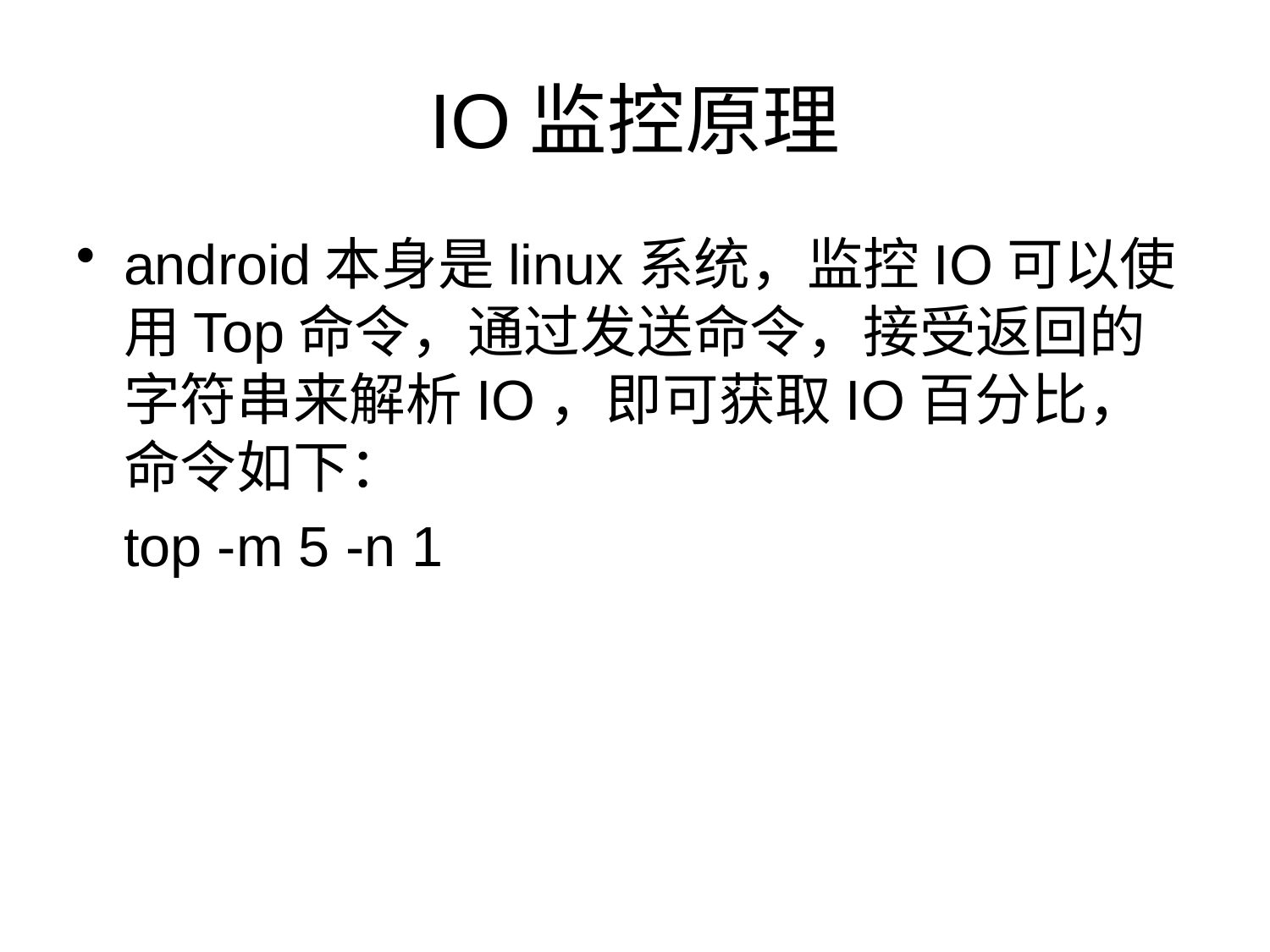

# IO监控原理
android本身是linux系统，监控IO可以使用Top命令，通过发送命令，接受返回的字符串来解析IO，即可获取IO百分比，命令如下：
	top -m 5 -n 1